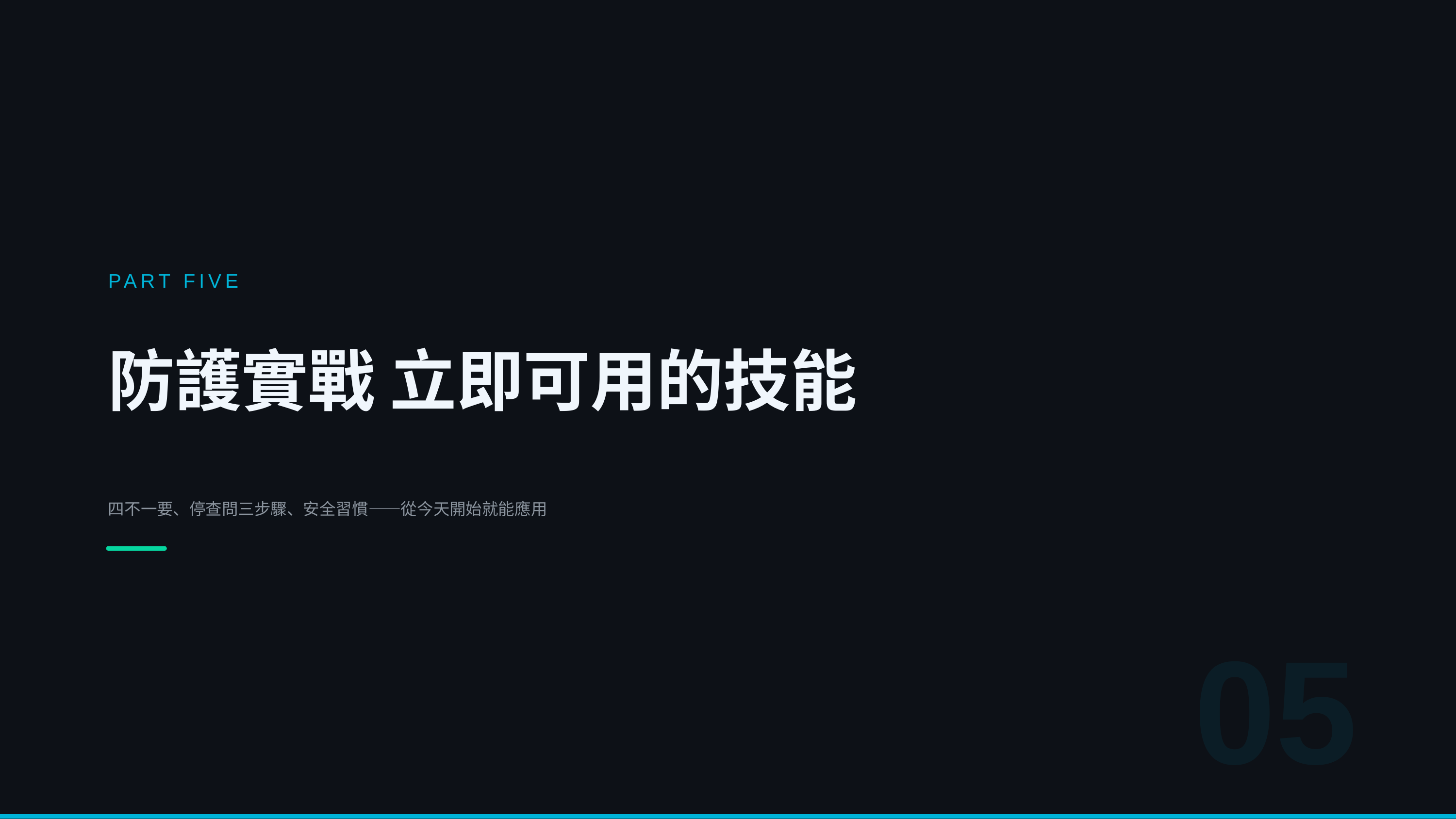

PART FIVE
防護實戰 立即可用的技能
四不一要、停查問三步驟、安全習慣——從今天開始就能應用

05